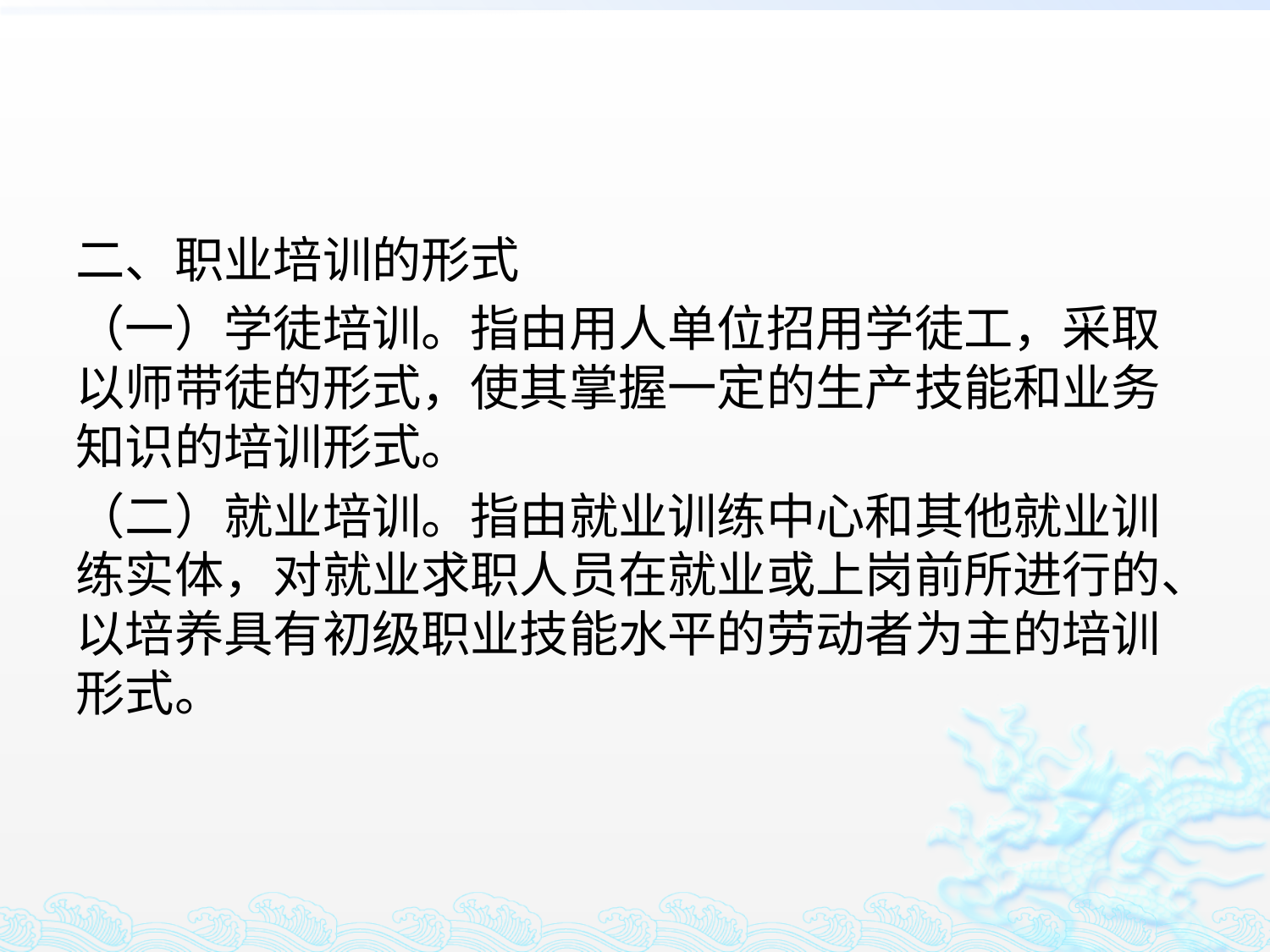

#
二、职业培训的形式
（一）学徒培训。指由用人单位招用学徒工，采取以师带徒的形式，使其掌握一定的生产技能和业务知识的培训形式。
（二）就业培训。指由就业训练中心和其他就业训练实体，对就业求职人员在就业或上岗前所进行的、以培养具有初级职业技能水平的劳动者为主的培训形式。